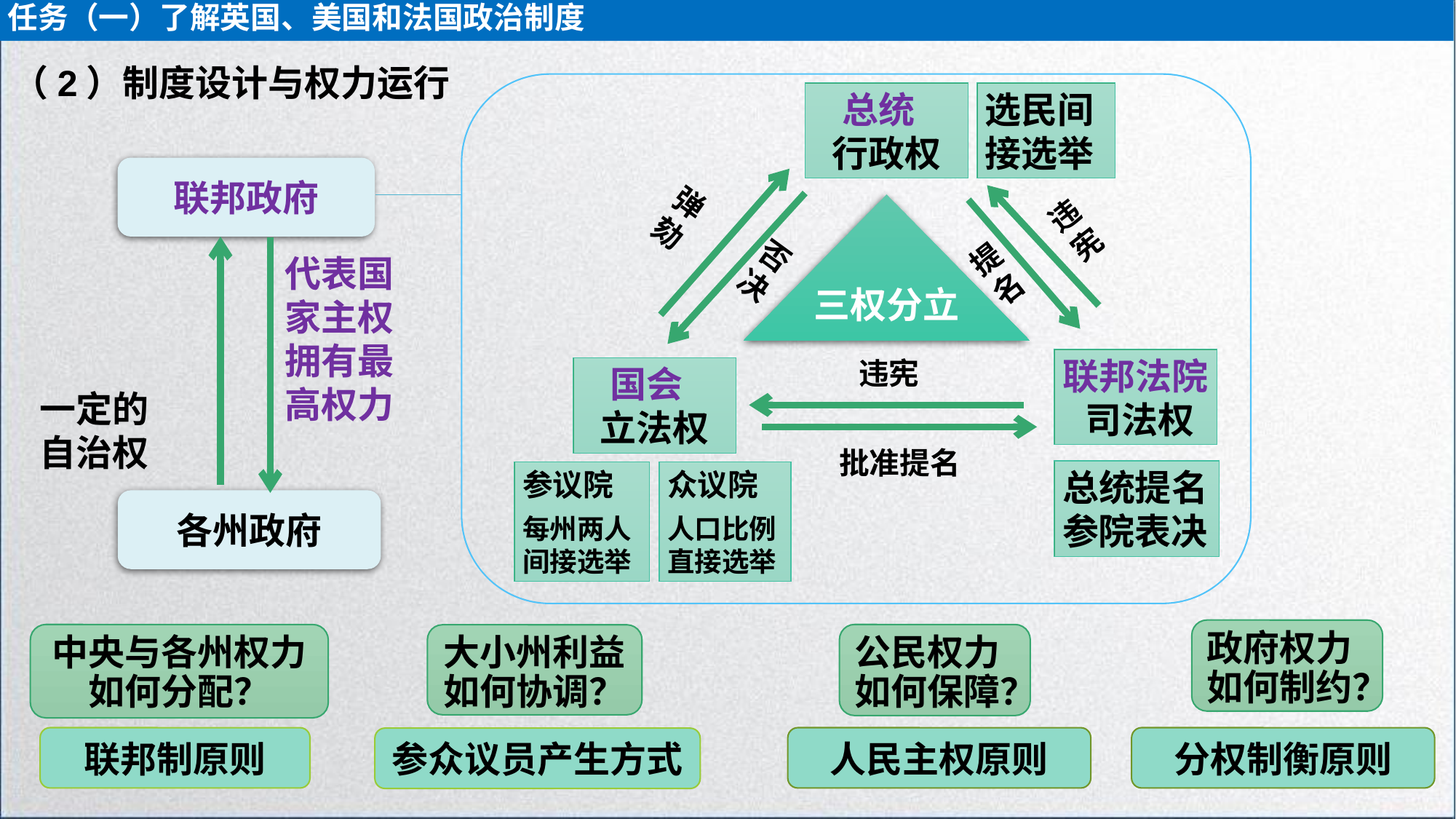

任务（一）了解英国、美国和法国政治制度
（2）制度设计与权力运行

总统
行政权
选民间接选举
联邦政府
弹劾
违宪
三权分立
提名
否决
代表国
家主权
拥有最高权力
联邦法院  司法权
违宪
国会
立法权
一定的
自治权
批准提名
总统提名 参院表决
参议院
每州两人间接选举
众议院
人口比例直接选举
各州政府
政府权力如何制约？
中央与各州权力
如何分配？
公民权力
如何保障？
大小州利益
如何协调？
联邦制原则
人民主权原则
分权制衡原则
参众议员产生方式